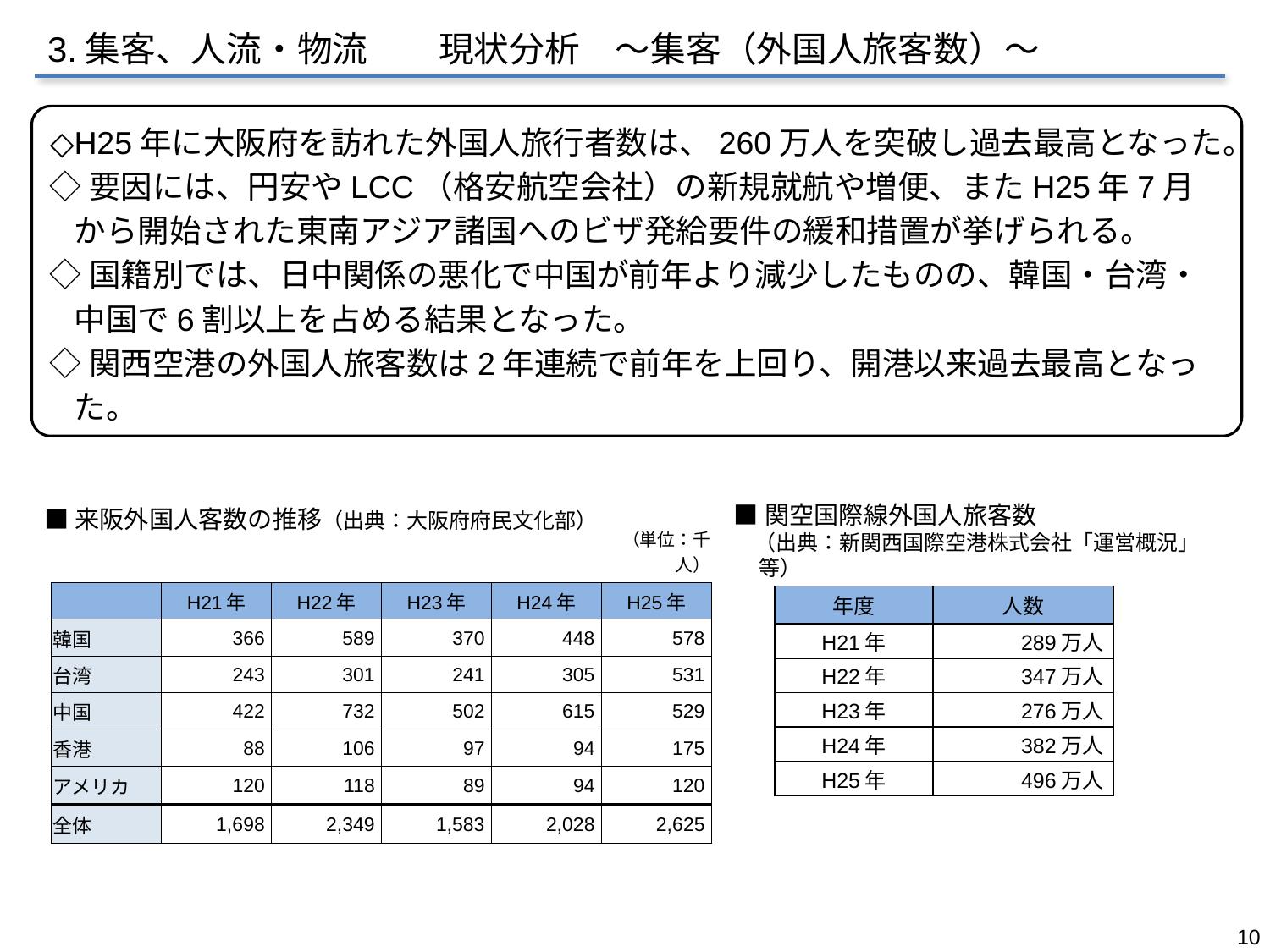

3.集客、人流・物流　　現状分析　～集客（外国人旅客数）～
◇H25年に大阪府を訪れた外国人旅行者数は、260万人を突破し過去最高となった。
◇要因には、円安やLCC（格安航空会社）の新規就航や増便、またH25年7月から開始された東南アジア諸国へのビザ発給要件の緩和措置が挙げられる。
◇国籍別では、日中関係の悪化で中国が前年より減少したものの、韓国・台湾・中国で6割以上を占める結果となった。
◇関西空港の外国人旅客数は2年連続で前年を上回り、開港以来過去最高となった。
■関空国際線外国人旅客数
　（出典：新関西国際空港株式会社「運営概況」等）
■来阪外国人客数の推移（出典：大阪府府民文化部）
|  |  |  |  |  | （単位：千人） |
| --- | --- | --- | --- | --- | --- |
|  | H21年 | H22年 | H23年 | H24年 | H25年 |
| 韓国 | 366 | 589 | 370 | 448 | 578 |
| 台湾 | 243 | 301 | 241 | 305 | 531 |
| 中国 | 422 | 732 | 502 | 615 | 529 |
| 香港 | 88 | 106 | 97 | 94 | 175 |
| アメリカ | 120 | 118 | 89 | 94 | 120 |
| 全体 | 1,698 | 2,349 | 1,583 | 2,028 | 2,625 |
| 年度 | 人数 |
| --- | --- |
| H21年 | 289万人 |
| H22年 | 347万人 |
| H23年 | 276万人 |
| H24年 | 382万人 |
| H25年 | 496万人 |
10